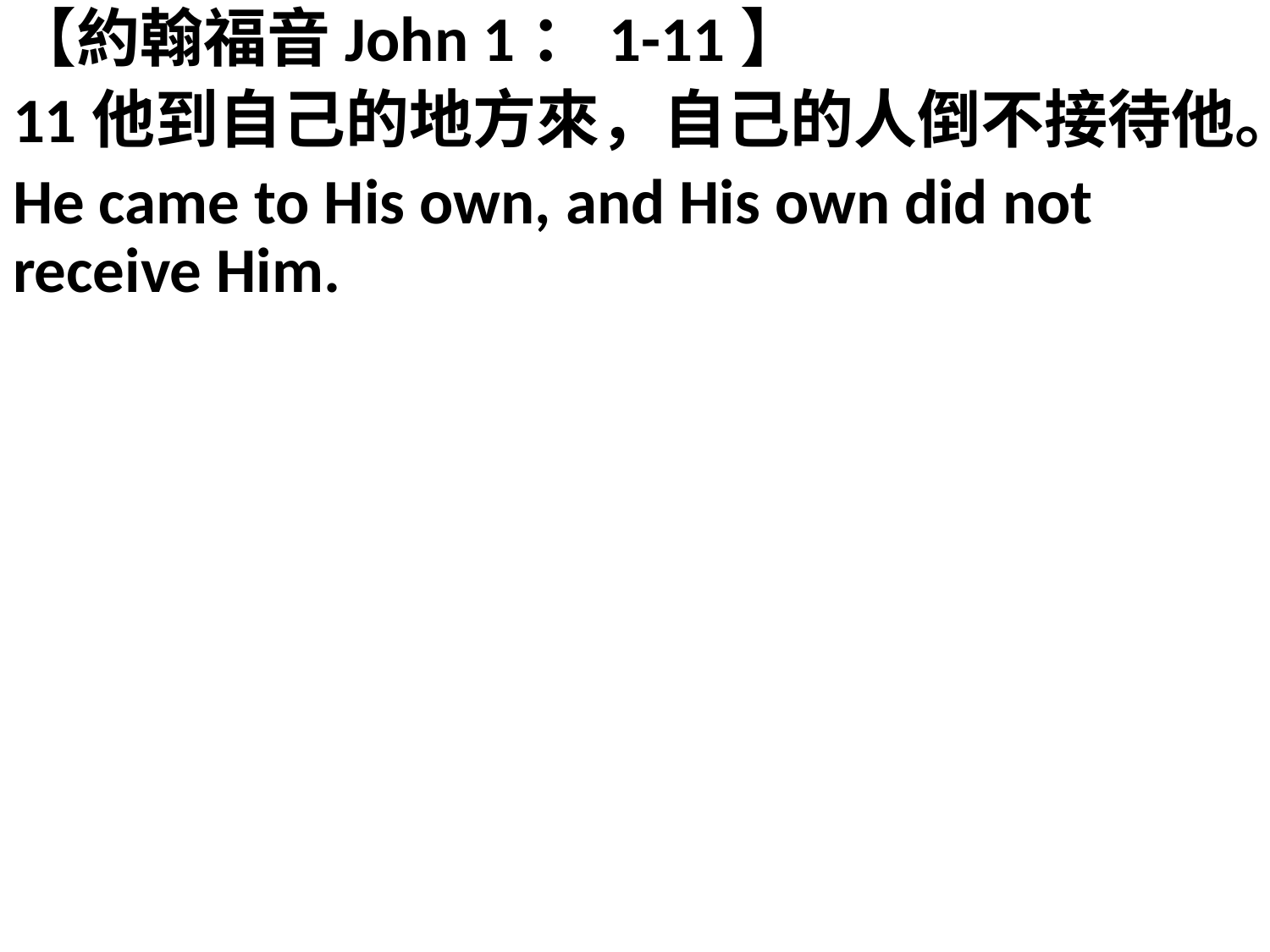

【約翰福音John 1：1-11】
11他到自己的地方來，自己的人倒不接待他。
He came to His own, and His own did not receive Him.